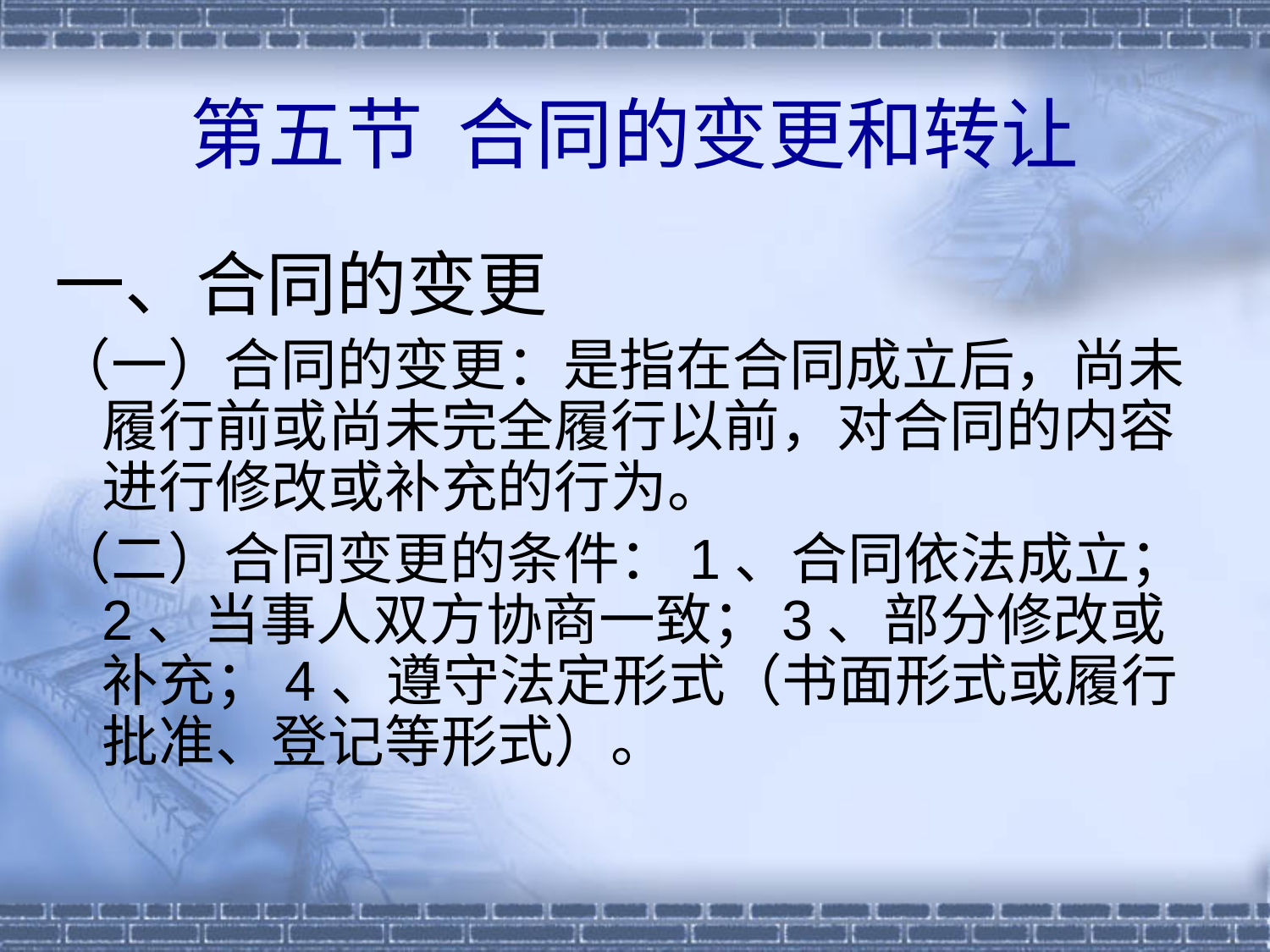

# 第五节  合同的变更和转让
一、合同的变更
（一）合同的变更：是指在合同成立后，尚未履行前或尚未完全履行以前，对合同的内容进行修改或补充的行为。
（二）合同变更的条件：1、合同依法成立；2、当事人双方协商一致；3、部分修改或补充；4、遵守法定形式（书面形式或履行批准、登记等形式）。